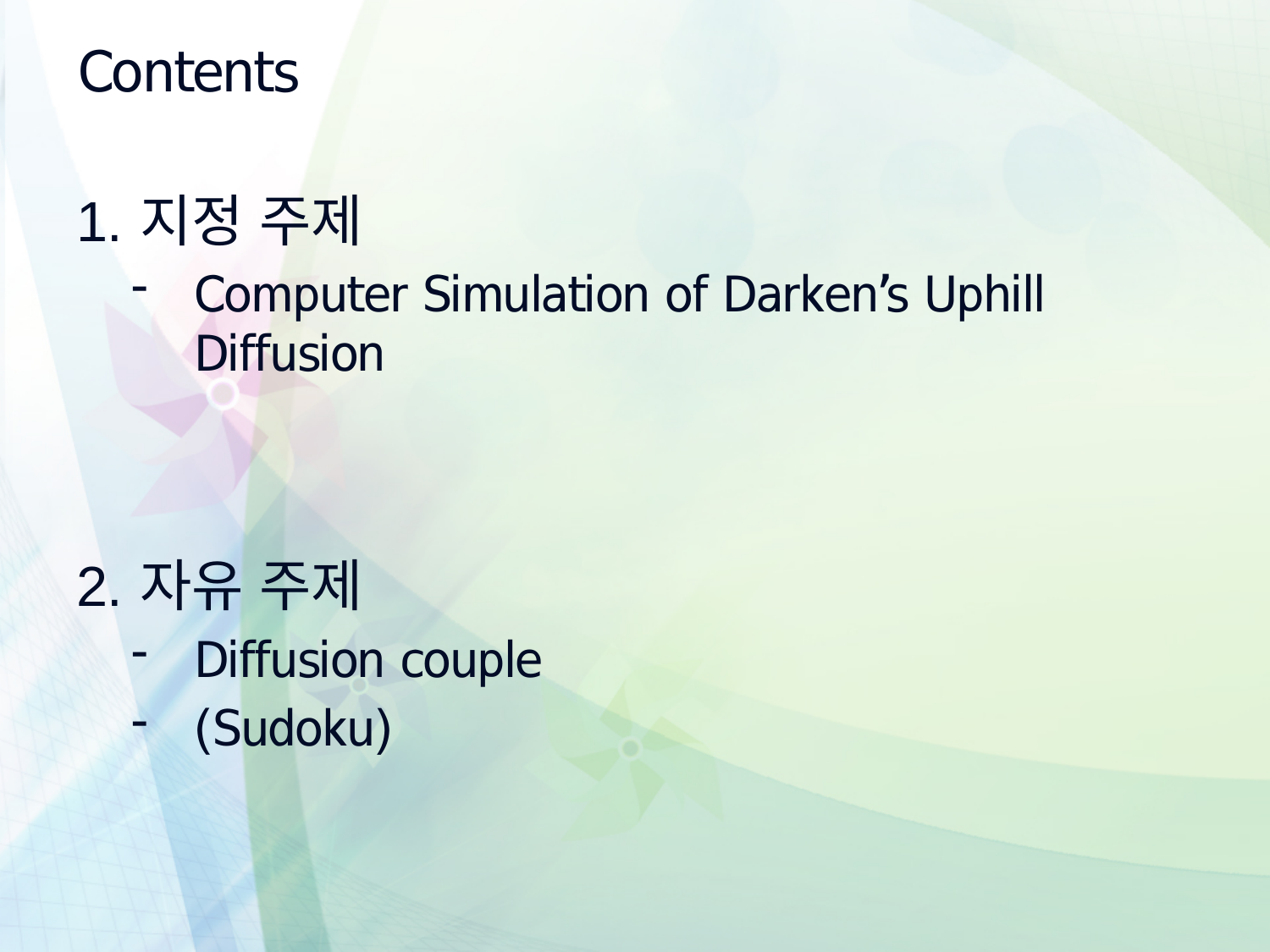

# Contents
지정 주제
Computer Simulation of Darken’s Uphill Diffusion

자유 주제
Diffusion couple
(Sudoku)